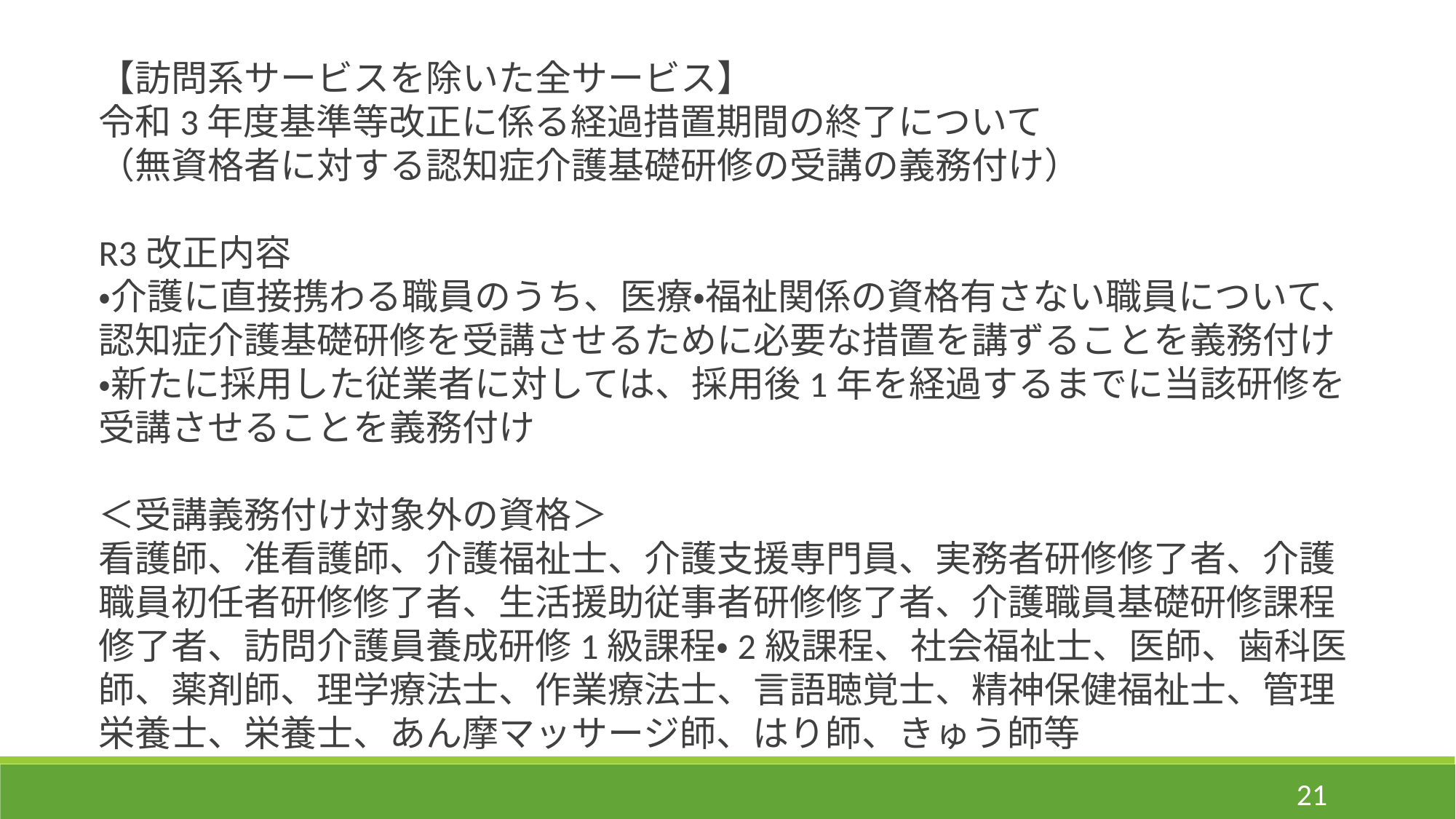

【訪問系サービスを除いた全サービス】
令和3年度基準等改正に係る経過措置期間の終了について
（無資格者に対する認知症介護基礎研修の受講の義務付け）

R3改正内容
・介護に直接携わる職員のうち、医療・福祉関係の資格有さない職員について、認知症介護基礎研修を受講させるために必要な措置を講ずることを義務付け
・新たに採用した従業者に対しては、採用後1年を経過するまでに当該研修を受講させることを義務付け

＜受講義務付け対象外の資格＞
看護師、准看護師、介護福祉士、介護支援専門員、実務者研修修了者、介護職員初任者研修修了者、生活援助従事者研修修了者、介護職員基礎研修課程修了者、訪問介護員養成研修1級課程・2級課程、社会福祉士、医師、歯科医師、薬剤師、理学療法士、作業療法士、言語聴覚士、精神保健福祉士、管理栄養士、栄養士、あん摩マッサージ師、はり師、きゅう師等
21